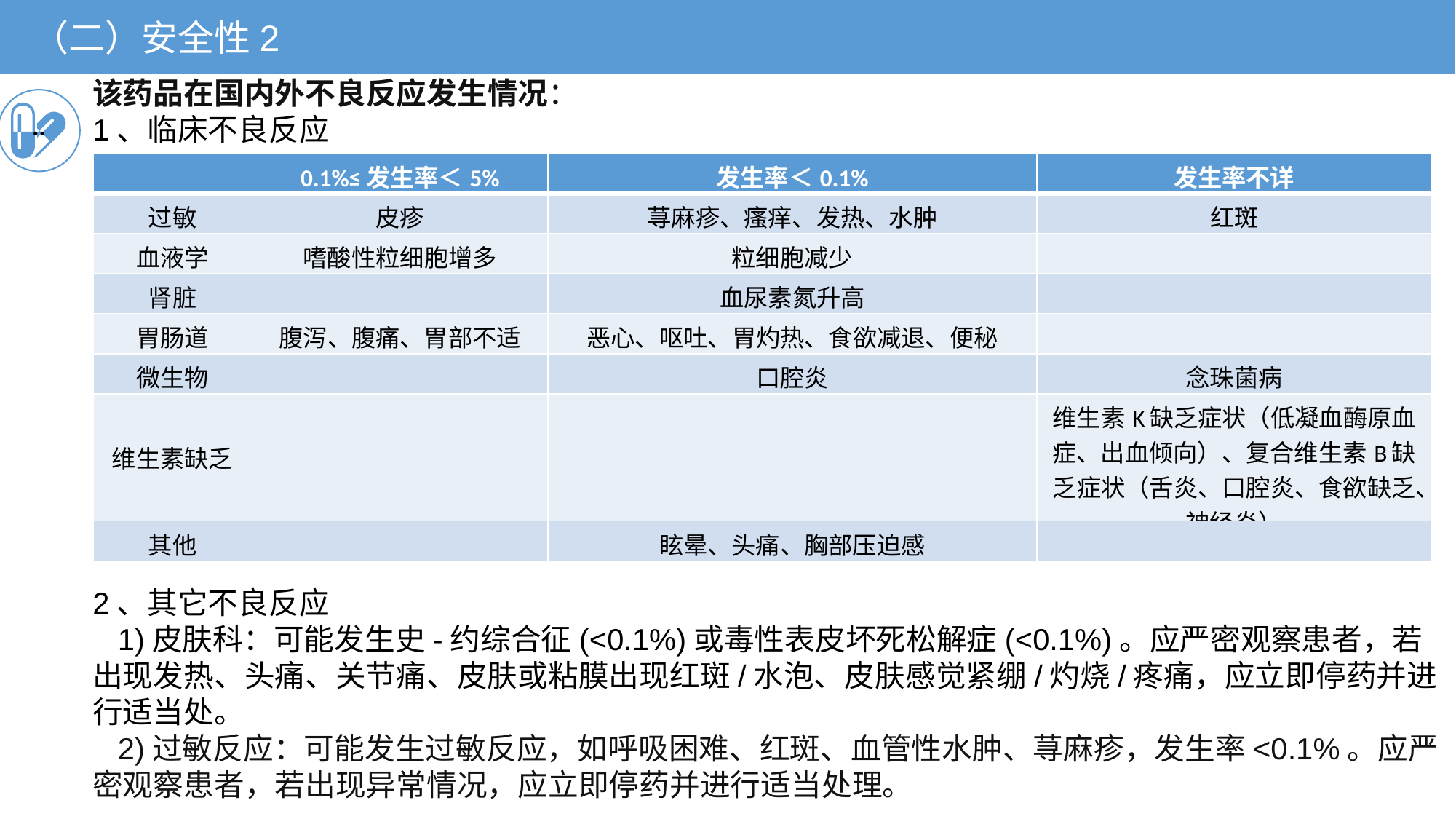

（二）安全性2
该药品在国内外不良反应发生情况：
1、临床不良反应

2、其它不良反应
   1)皮肤科：可能发生史-约综合征(<0.1%)或毒性表皮坏死松解症(<0.1%)。应严密观察患者，若出现发热、头痛、关节痛、皮肤或粘膜出现红斑/水泡、皮肤感觉紧绷/灼烧/疼痛，应立即停药并进行适当处。
   2)过敏反应：可能发生过敏反应，如呼吸困难、红斑、血管性水肿、荨麻疹，发生率<0.1%。应严密观察患者，若出现异常情况，应立即停药并进行适当处理。

··
|  | 0.1%≤发生率＜5% | 发生率＜0.1% | 发生率不详 |
| --- | --- | --- | --- |
| 过敏 | 皮疹 | 荨麻疹、瘙痒、发热、水肿 | 红斑 |
| 血液学 | 嗜酸性粒细胞增多 | 粒细胞减少 |  |
| 肾脏 |  | 血尿素氮升高 |  |
| 胃肠道 | 腹泻、腹痛、胃部不适 | 恶心、呕吐、胃灼热、食欲减退、便秘 |  |
| 微生物 |  | 口腔炎 | 念珠菌病 |
| 维生素缺乏 |  |  | 维生素K缺乏症状（低凝血酶原血症、出血倾向）、复合维生素B缺乏症状（舌炎、口腔炎、食欲缺乏、神经炎） |
| 其他 |  | 眩晕、头痛、胸部压迫感 |  |